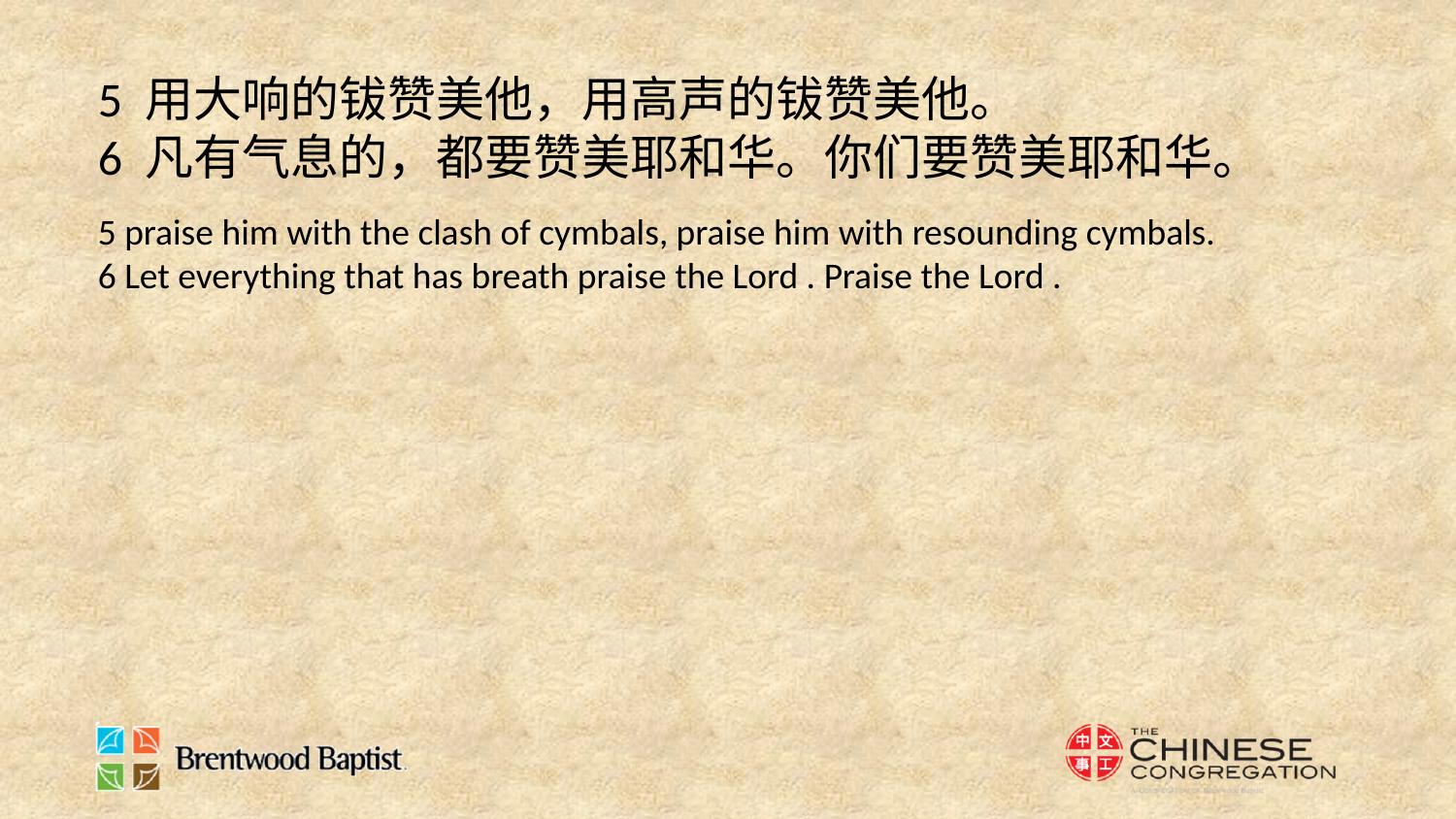

5 用大响的钹赞美他，用高声的钹赞美他。
6 凡有气息的，都要赞美耶和华。你们要赞美耶和华。

5 praise him with the clash of cymbals, praise him with resounding cymbals.
6 Let everything that has breath praise the Lord . Praise the Lord .